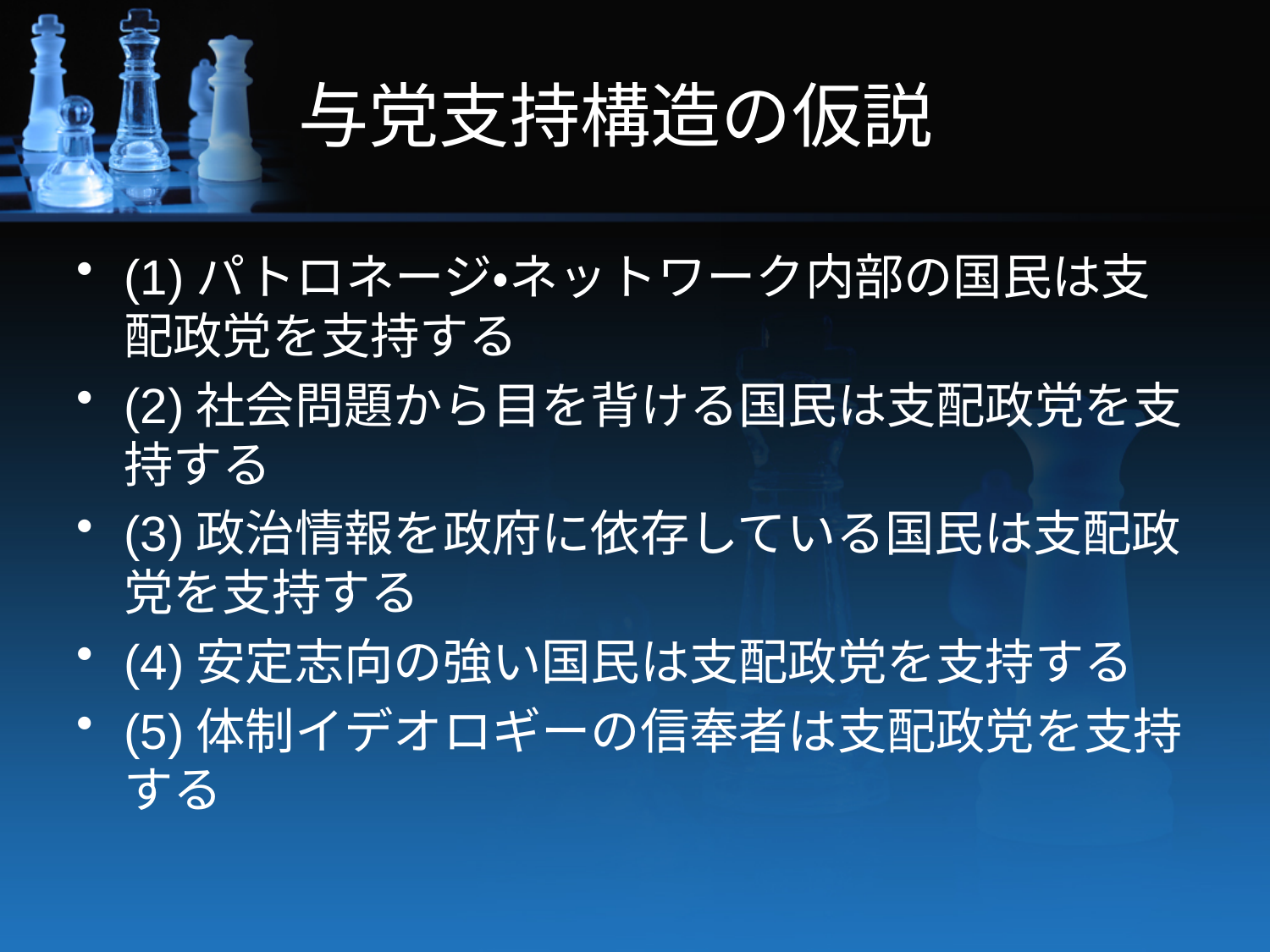

# 与党支持構造の仮説
(1)パトロネージ・ネットワーク内部の国民は支配政党を支持する
(2)社会問題から目を背ける国民は支配政党を支持する
(3)政治情報を政府に依存している国民は支配政党を支持する
(4)安定志向の強い国民は支配政党を支持する
(5)体制イデオロギーの信奉者は支配政党を支持する